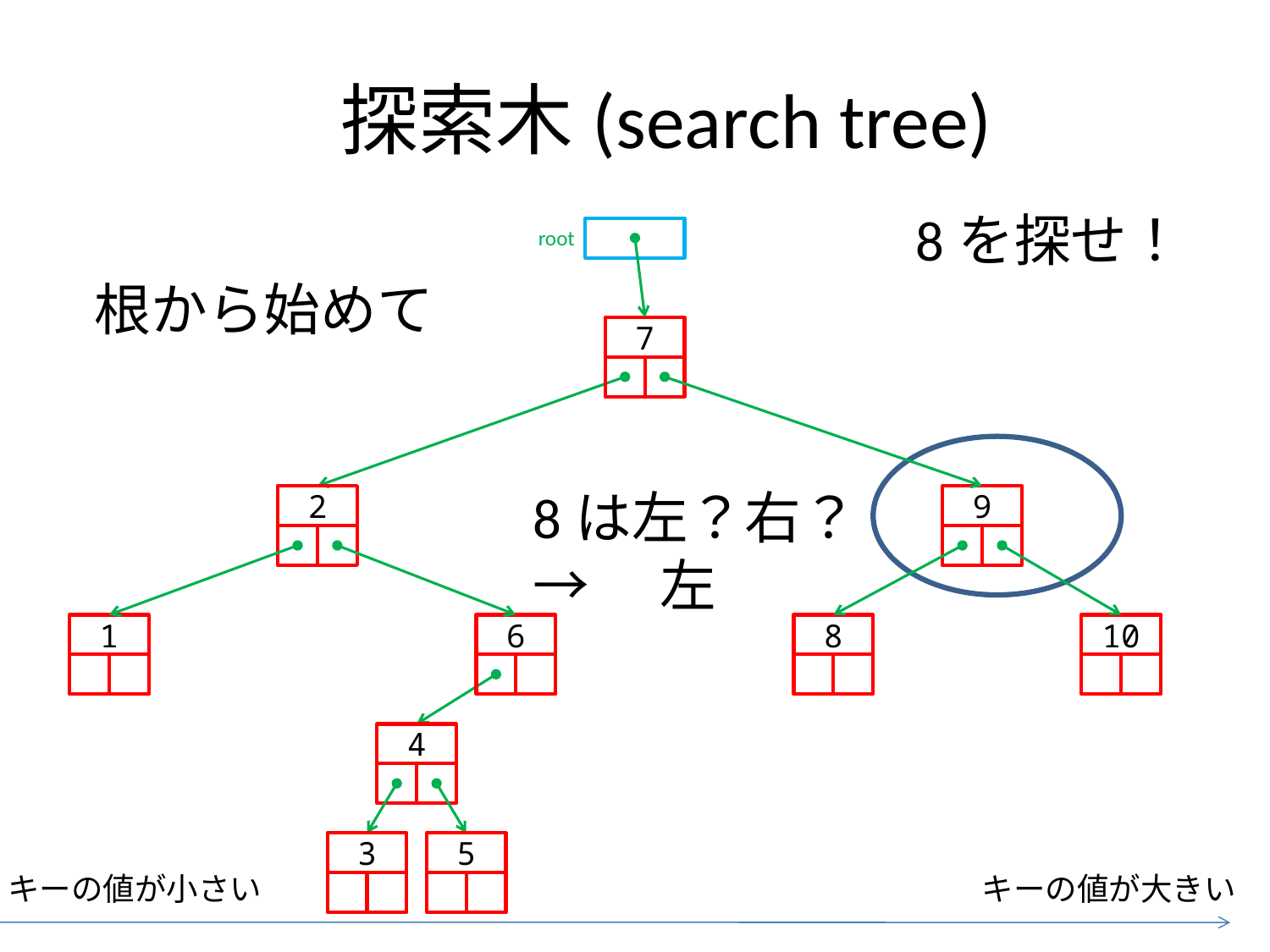

# 探索木(search tree)
8を探せ！
root

根から始めて
7

8は左？右？
→　左
2
9

1
6
8
10

4

3
5
キーの値が小さい
キーの値が大きい